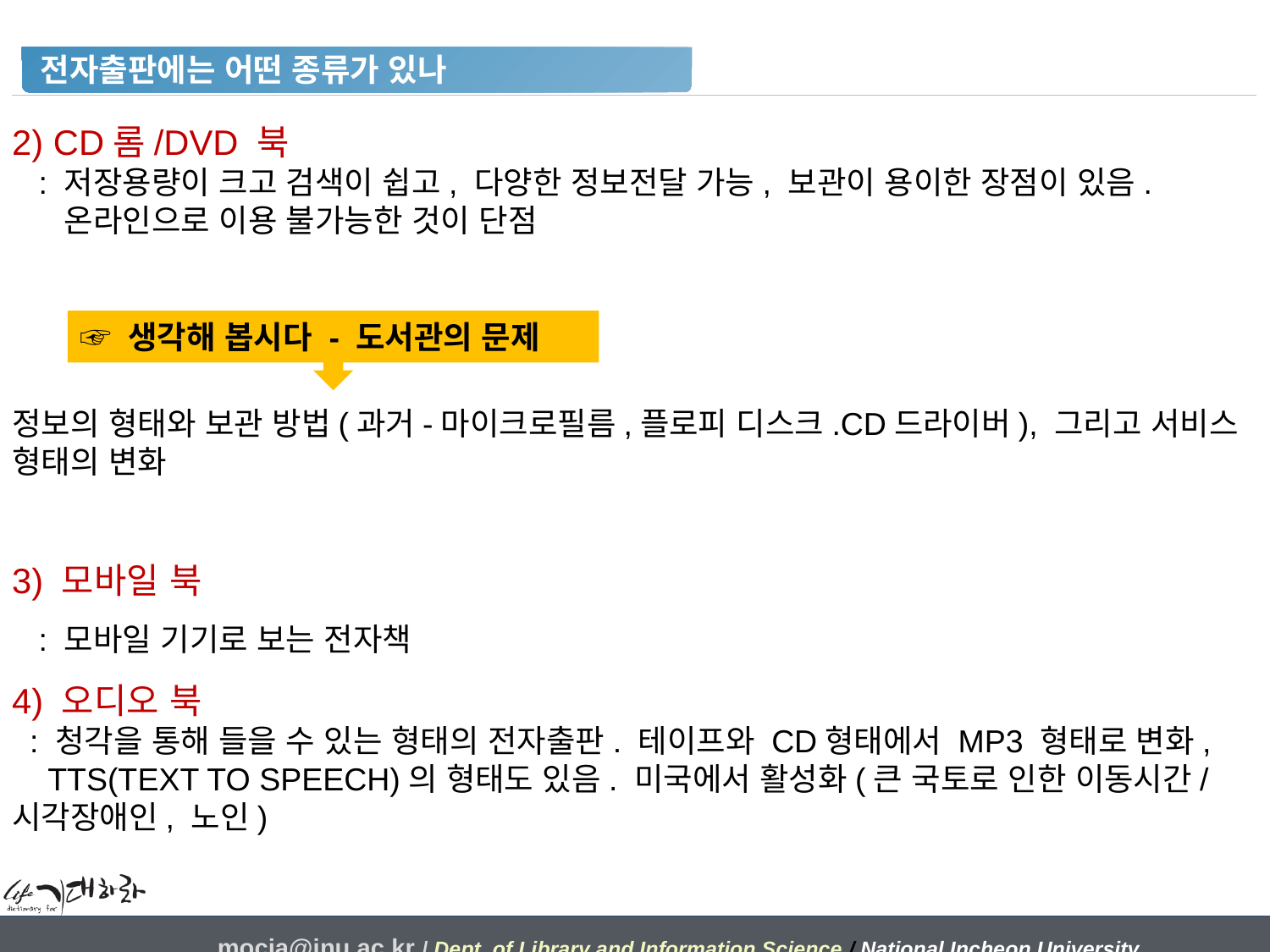

전자출판에는 어떤 종류가 있나
2) CD롬/DVD 북
   : 저장용량이 크고 검색이 쉽고, 다양한 정보전달 가능, 보관이 용이한 장점이 있음.
     온라인으로 이용 불가능한 것이 단점

3) 모바일 북
   : 모바일 기기로 보는 전자책
4) 오디오 북
  : 청각을 통해 들을 수 있는 형태의 전자출판. 테이프와 CD형태에서 MP3 형태로 변화,
    TTS(TEXT TO SPEECH)의 형태도 있음. 미국에서 활성화(큰 국토로 인한 이동시간/시각장애인, 노인)

☞ 생각해 봅시다 - 도서관의 문제
정보의 형태와 보관 방법(과거-마이크로필름,플로피 디스크.CD드라이버), 그리고 서비스 형태의 변화

mocja@inu.ac.kr / Dept. of Library and Information Science / National Incheon University